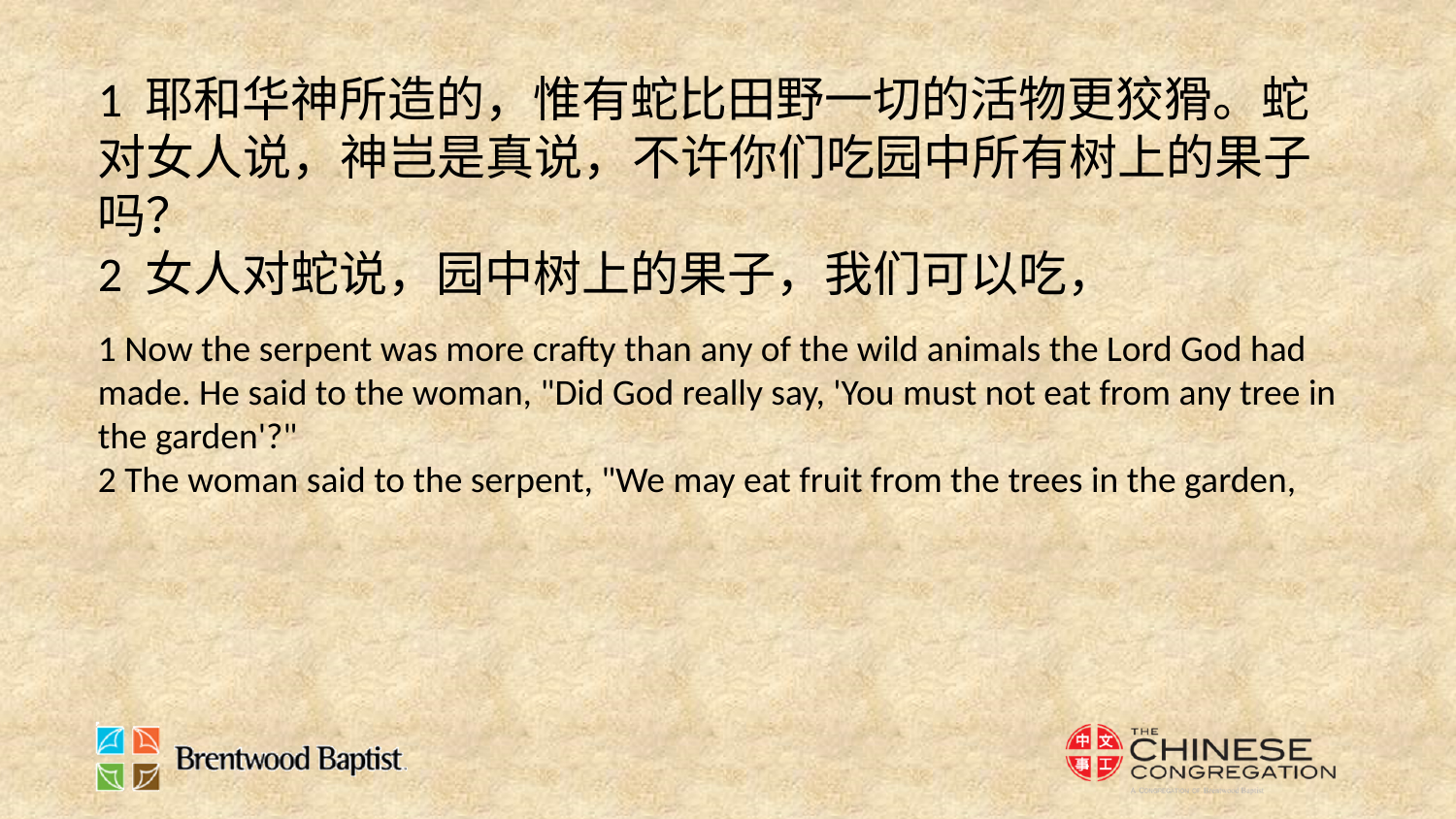

1 耶和华神所造的，惟有蛇比田野一切的活物更狡猾。蛇对女人说，神岂是真说，不许你们吃园中所有树上的果子吗？
2 女人对蛇说，园中树上的果子，我们可以吃，

1 Now the serpent was more crafty than any of the wild animals the Lord God had made. He said to the woman, "Did God really say, 'You must not eat from any tree in the garden'?"
2 The woman said to the serpent, "We may eat fruit from the trees in the garden,